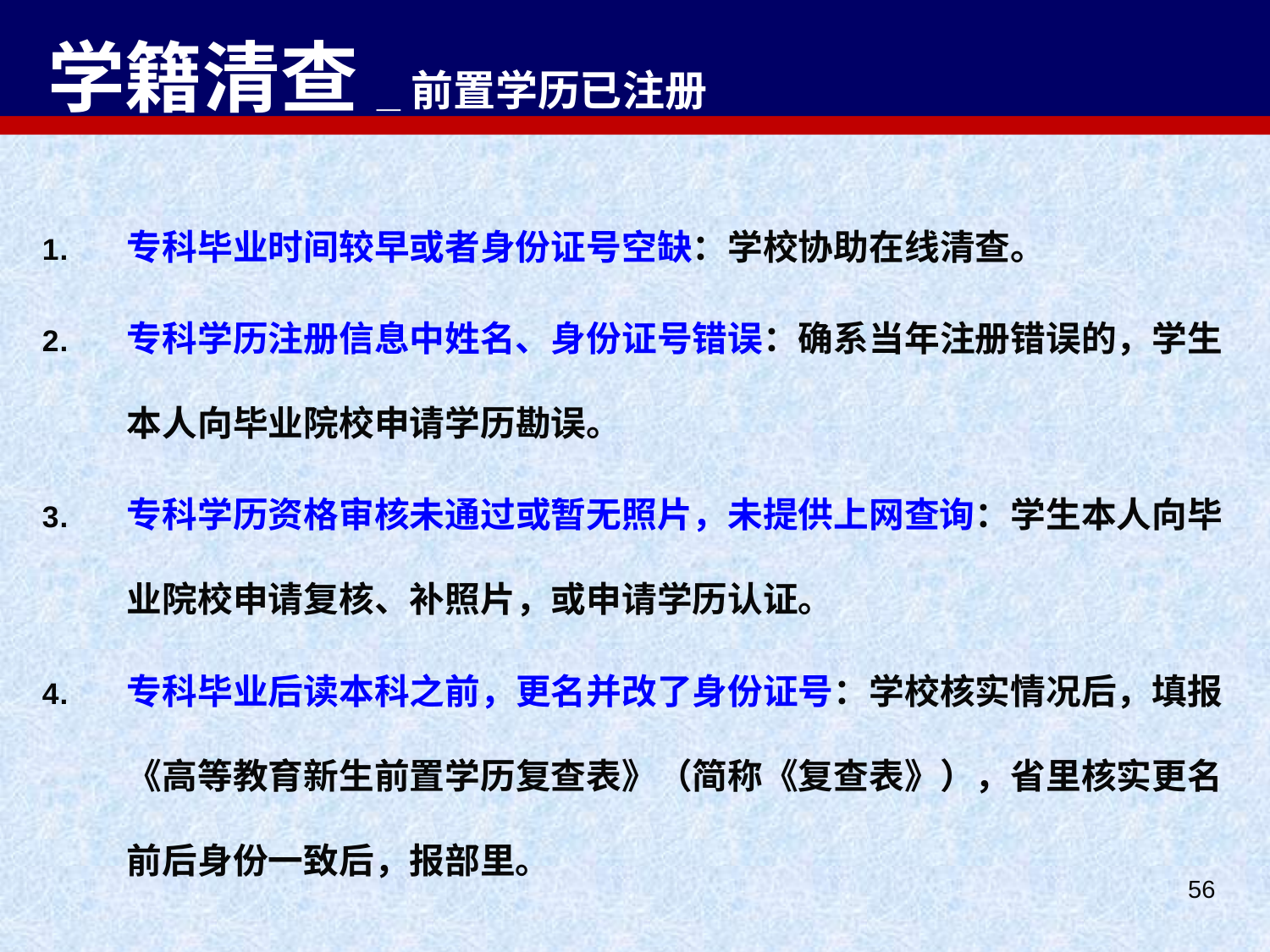

# 学籍清查_前置学历已注册
专科毕业时间较早或者身份证号空缺：学校协助在线清查。
专科学历注册信息中姓名、身份证号错误：确系当年注册错误的，学生本人向毕业院校申请学历勘误。
专科学历资格审核未通过或暂无照片，未提供上网查询：学生本人向毕业院校申请复核、补照片，或申请学历认证。
专科毕业后读本科之前，更名并改了身份证号：学校核实情况后，填报《高等教育新生前置学历复查表》（简称《复查表》），省里核实更名前后身份一致后，报部里。
56